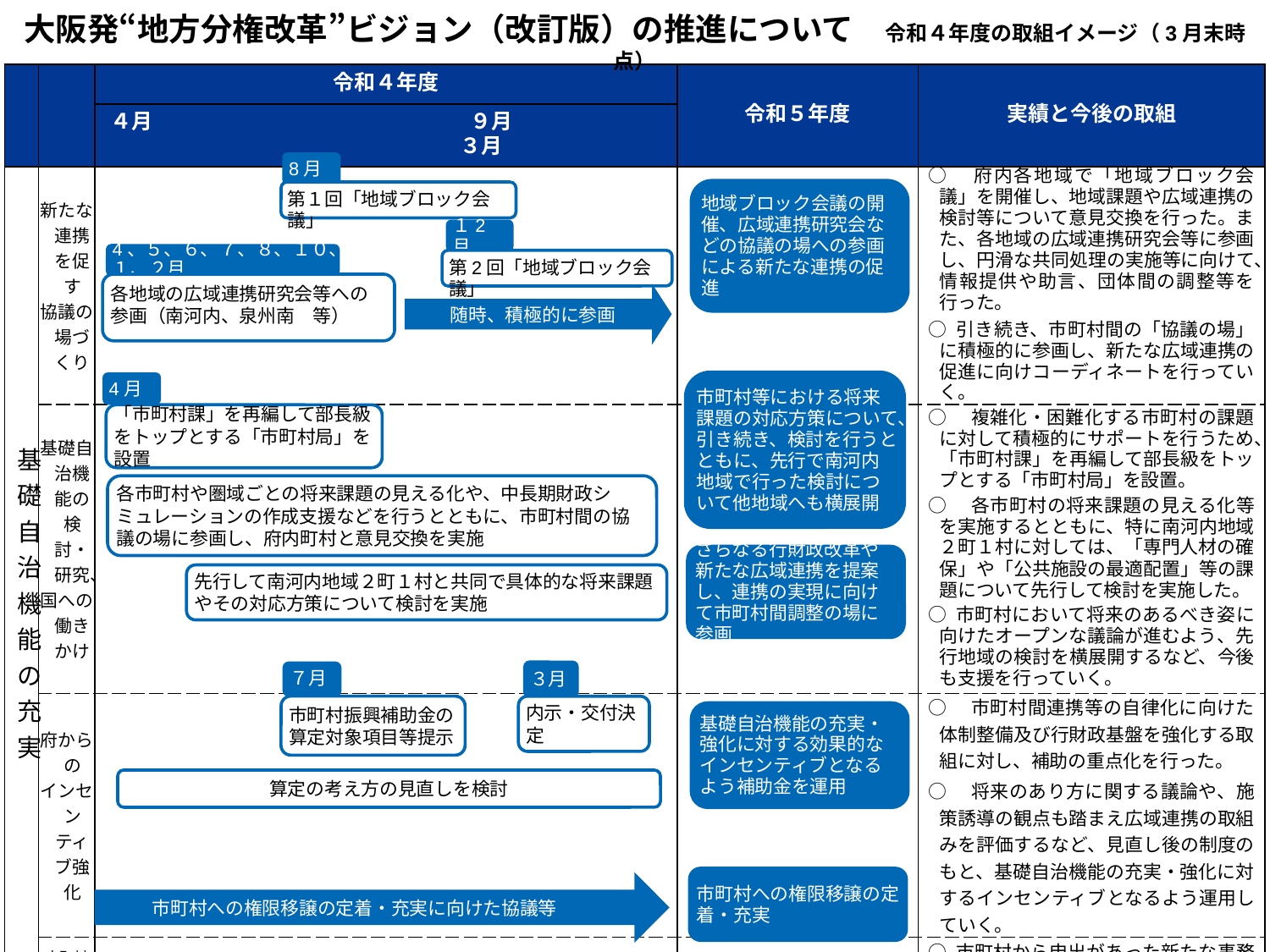

大阪発“地方分権改革”ビジョン（改訂版）の推進について　令和４年度の取組イメージ（3月末時点）
|  |  | 令和４年度 | 令和５年度 | 実績と今後の取組 |
| --- | --- | --- | --- | --- |
|  |  | ４月　　　　　　　　　　　　　　　９月　　　　　　　　　　　　　　　　３月 |  |  |
| 基礎自治機能の充実 | 新たな連携を促す 協議の場づくり |  |  | ○　府内各地域で「地域ブロック会議」を開催し、地域課題や広域連携の検討等について意見交換を行った。また、各地域の広域連携研究会等に参画し、円滑な共同処理の実施等に向けて、情報提供や助言、団体間の調整等を行った。 ○ 引き続き、市町村間の「協議の場」に積極的に参画し、新たな広域連携の促進に向けコーディネートを行っていく。 |
|  | 基礎自治機能の検討・研究、 国への働きかけ |  |  | ○　複雑化・困難化する市町村の課題に対して積極的にサポートを行うため、「市町村課」を再編して部長級をトップとする「市町村局」を設置。 ○　各市町村の将来課題の見える化等を実施するとともに、特に南河内地域２町１村に対しては、「専門人材の確保」や「公共施設の最適配置」等の課題について先行して検討を実施した。 ○ 市町村において将来のあるべき姿に向けたオープンな議論が進むよう、先行地域の検討を横展開するなど、今後も支援を行っていく。 |
|  | 府からの インセンティブ強化 |  |  | ○　市町村間連携等の自律化に向けた体制整備及び行財政基盤を強化する取組に対し、補助の重点化を行った。 ○　将来のあり方に関する議論や、施策誘導の観点も踏まえ広域連携の取組みを評価するなど、見直し後の制度のもと、基礎自治機能の充実・強化に対するインセンティブとなるよう運用していく。 |
|  | 市町村間連携、 権限移譲等 |  |  | ○ 市町村から申出があった新たな事務の移譲について協議・調整を行った。 ○　引き続き、権限移譲の定着・充実に向けて取り組んでいく。 |
8月
第１回「地域ブロック会議」
4、５、６、７、８、１０、１、２月
各地域の広域連携研究会等への
参画（南河内、泉州南　等）
各市町村や圏域ごとの将来課題の見える化や、中長期財政シミュレーションの作成支援などを行うとともに、市町村間の協議の場に参画し、府内町村と意見交換を実施
３月
内示・交付決定
７月
市町村振興補助金の算定対象項目等提示
市町村への権限移譲の定着・充実に向けた協議等
地域ブロック会議の開催、広域連携研究会などの協議の場への参画による新たな連携の促進
１2月
第2回「地域ブロック会議」
随時、積極的に参画
市町村等における将来課題の対応方策について、引き続き、検討を行うとともに、先行で南河内地域で行った検討について他地域へも横展開
4月
「市町村課」を再編して部長級をトップとする「市町村局」を設置
さらなる行財政改革や新たな広域連携を提案し、連携の実現に向けて市町村間調整の場に参画
先行して南河内地域２町１村と共同で具体的な将来課題やその対応方策について検討を実施
基礎自治機能の充実・強化に対する効果的なインセンティブとなるよう補助金を運用
算定の考え方の見直しを検討
市町村への権限移譲の定着・充実